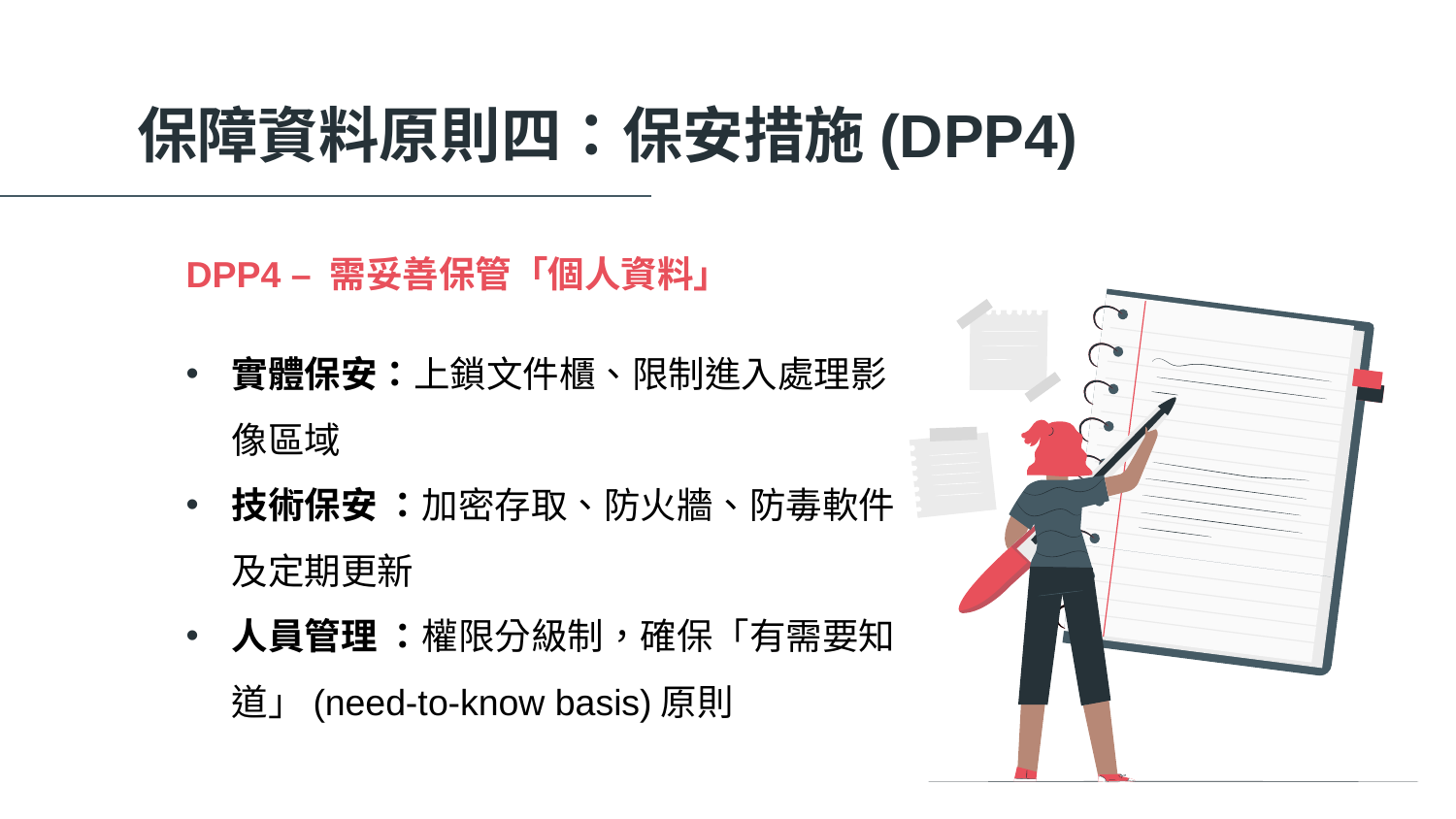

保障資料原則四：保安措施(DPP4)
# DPP4 – 需妥善保管「個人資料」

實體保安：上鎖文件櫃、限制進入處理影像區域
技術保安 ：加密存取、防火牆、防毒軟件及定期更新
人員管理 ：權限分級制，確保「有需要知道」(need-to-know basis)原則